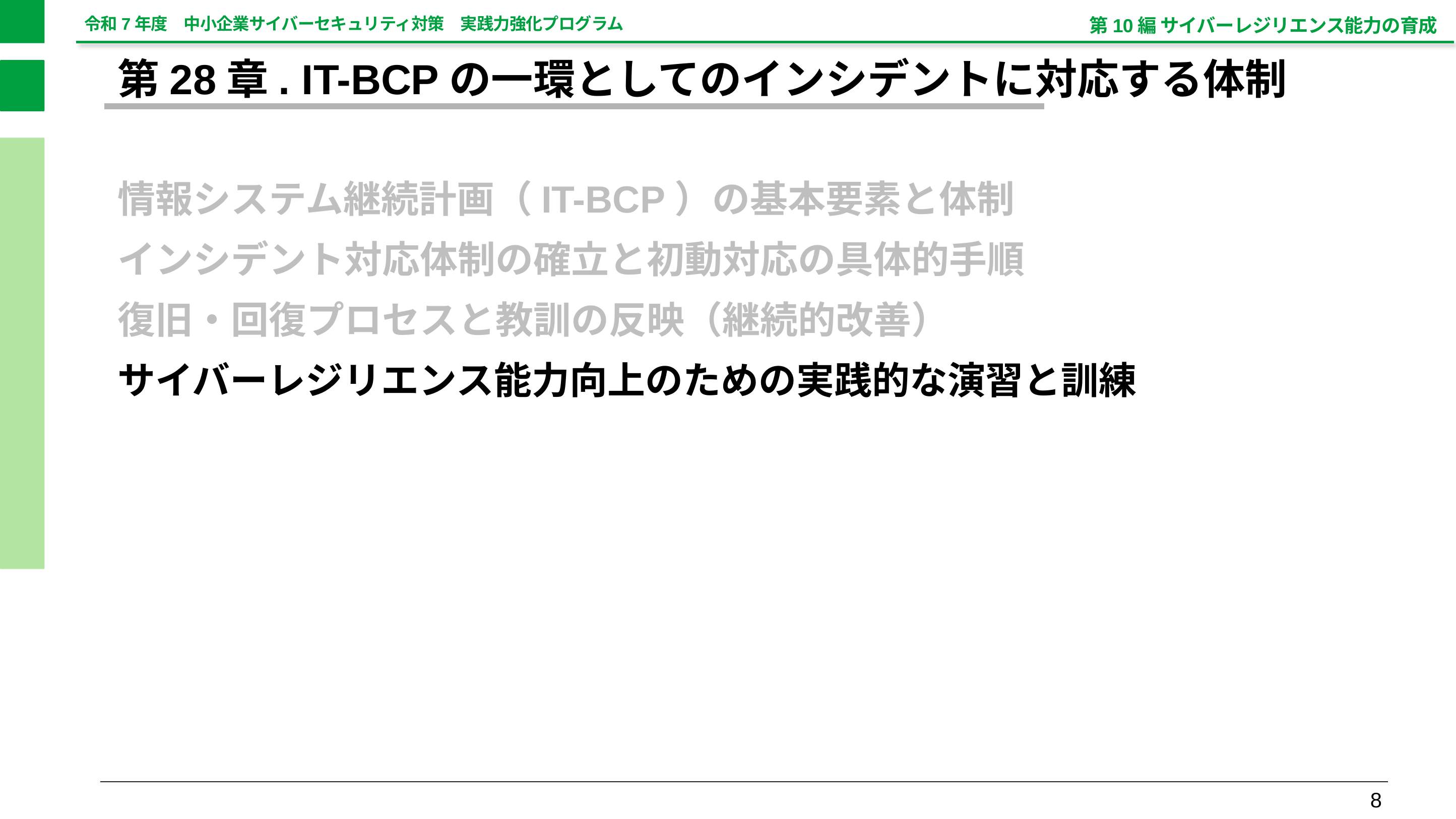

第10編 サイバーレジリエンス能力の育成
第28章. IT-BCPの一環としてのインシデントに対応する体制
情報システム継続計画（IT-BCP）の基本要素と体制
インシデント対応体制の確立と初動対応の具体的手順
復旧・回復プロセスと教訓の反映（継続的改善）
サイバーレジリエンス能力向上のための実践的な演習と訓練